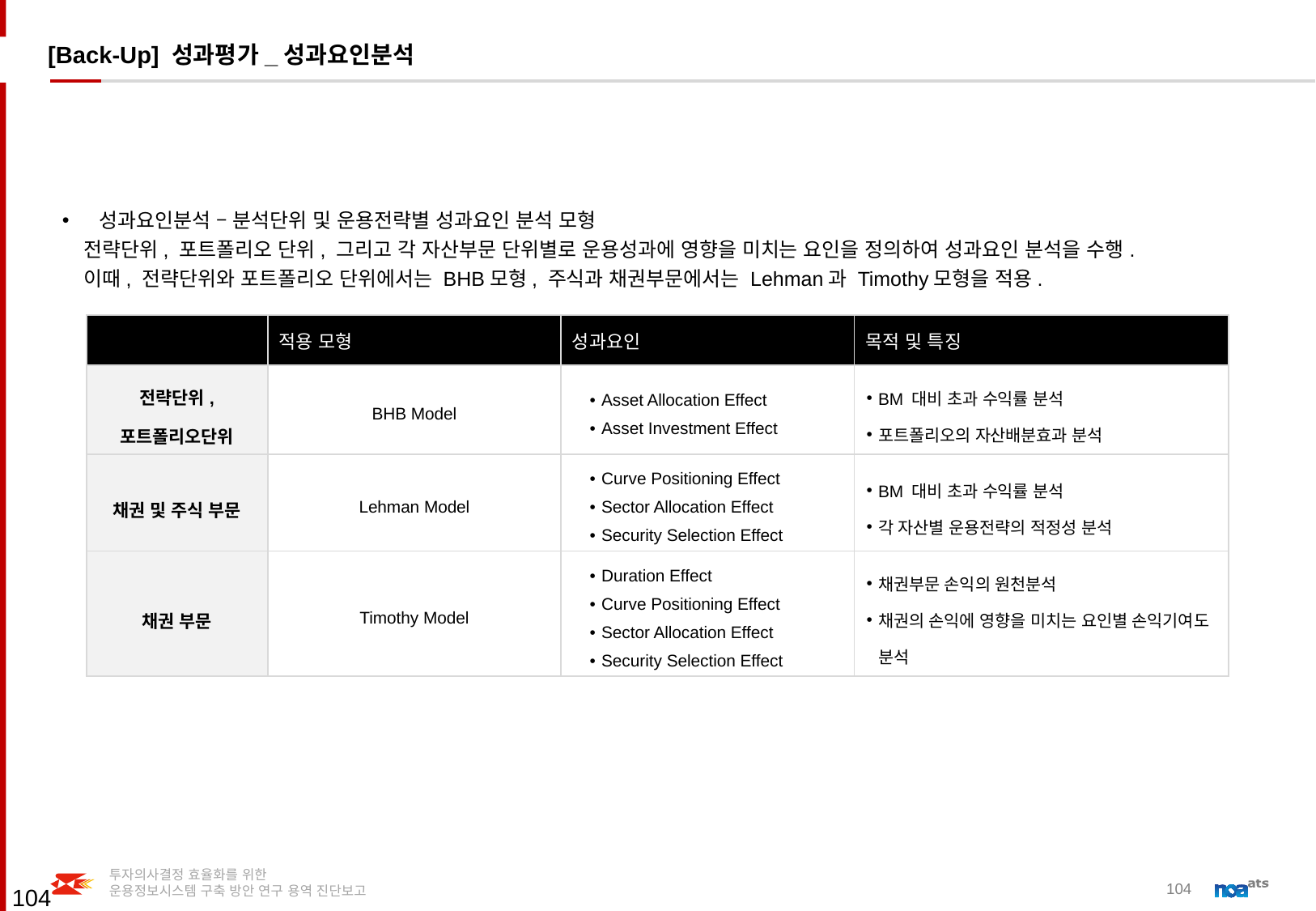

[Back-Up] 성과평가_성과요인분석
성과요인분석 – 분석단위 및 운용전략별 성과요인 분석 모형
   전략단위, 포트폴리오 단위, 그리고 각 자산부문 단위별로 운용성과에 영향을 미치는 요인을 정의하여 성과요인 분석을 수행.
   이때, 전략단위와 포트폴리오 단위에서는 BHB모형, 주식과 채권부문에서는 Lehman과 Timothy모형을 적용.
|  | 적용 모형 | 성과요인 | 목적 및 특징 |
| --- | --- | --- | --- |
| 전략단위, 포트폴리오단위 | BHB Model | Asset Allocation Effect Asset Investment Effect | BM 대비 초과 수익률 분석 포트폴리오의 자산배분효과 분석 |
| 채권 및 주식 부문 | Lehman Model | Curve Positioning Effect Sector Allocation Effect Security Selection Effect | BM 대비 초과 수익률 분석 각 자산별 운용전략의 적정성 분석 |
| 채권 부문 | Timothy Model | Duration Effect Curve Positioning Effect Sector Allocation Effect Security Selection Effect | 채권부문 손익의 원천분석 채권의 손익에 영향을 미치는 요인별 손익기여도 분석 |
104